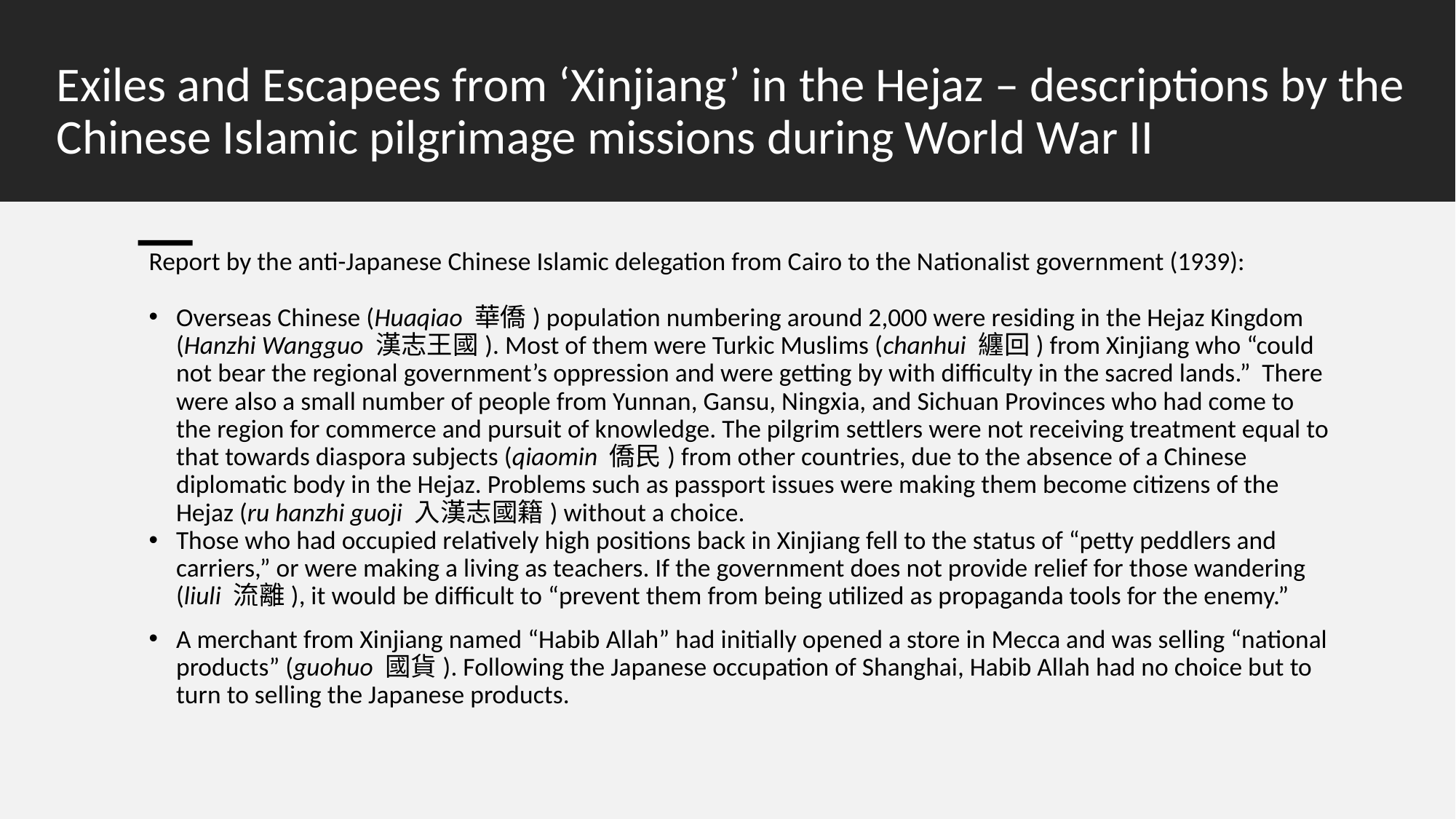

# Exiles and Escapees from ‘Xinjiang’ in the Hejaz – descriptions by the Chinese Islamic pilgrimage missions during World War II

Report by the anti-Japanese Chinese Islamic delegation from Cairo to the Nationalist government (1939):

Overseas Chinese (Huaqiao 華僑) population numbering around 2,000 were residing in the Hejaz Kingdom (Hanzhi Wangguo 漢志王國). Most of them were Turkic Muslims (chanhui 纏回) from Xinjiang who “could not bear the regional government’s oppression and were getting by with difficulty in the sacred lands.”  There were also a small number of people from Yunnan, Gansu, Ningxia, and Sichuan Provinces who had come to the region for commerce and pursuit of knowledge. The pilgrim settlers were not receiving treatment equal to that towards diaspora subjects (qiaomin 僑民) from other countries, due to the absence of a Chinese diplomatic body in the Hejaz. Problems such as passport issues were making them become citizens of the Hejaz (ru hanzhi guoji 入漢志國籍) without a choice.
Those who had occupied relatively high positions back in Xinjiang fell to the status of “petty peddlers and carriers,” or were making a living as teachers. If the government does not provide relief for those wandering (liuli 流離), it would be difficult to “prevent them from being utilized as propaganda tools for the enemy.”
A merchant from Xinjiang named “Habib Allah” had initially opened a store in Mecca and was selling “national products” (guohuo 國貨). Following the Japanese occupation of Shanghai, Habib Allah had no choice but to turn to selling the Japanese products.